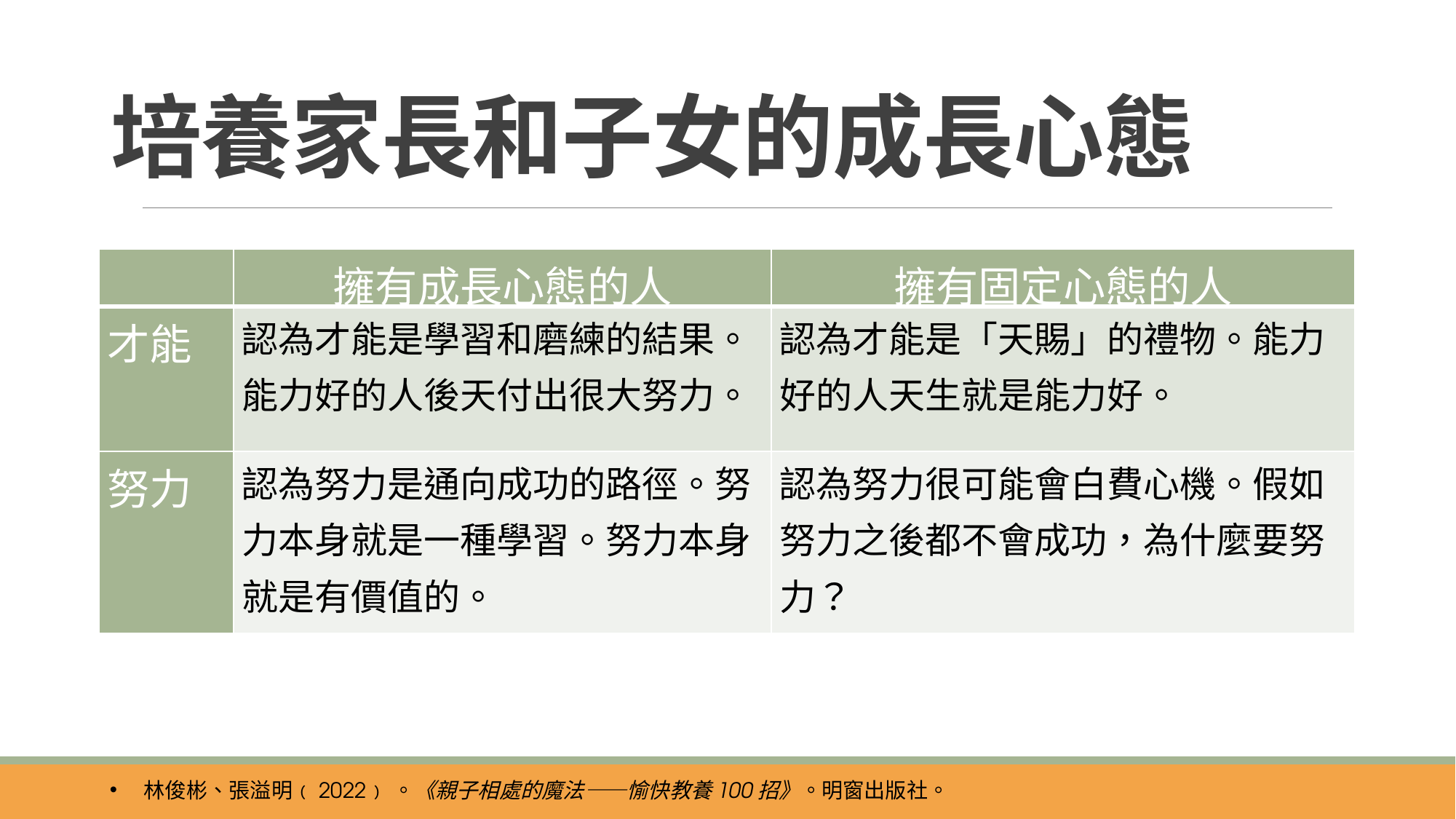

# 培養家長和子女的成長心態
|  | 擁有成長心態的人 | 擁有固定心態的人 |
| --- | --- | --- |
| 才能 | 認為才能是學習和磨練的結果。能力好的人後天付出很大努力。 | 認為才能是「天賜」的禮物。能力好的人天生就是能力好。 |
| 努力 | 認為努力是通向成功的路徑。努力本身就是一種學習。努力本身就是有價值的。 | 認為努力很可能會白費心機。假如努力之後都不會成功，為什麼要努力？ |
林俊彬、張溢明﹙2022﹚。《親子相處的魔法——愉快教養100招》。明窗出版社。